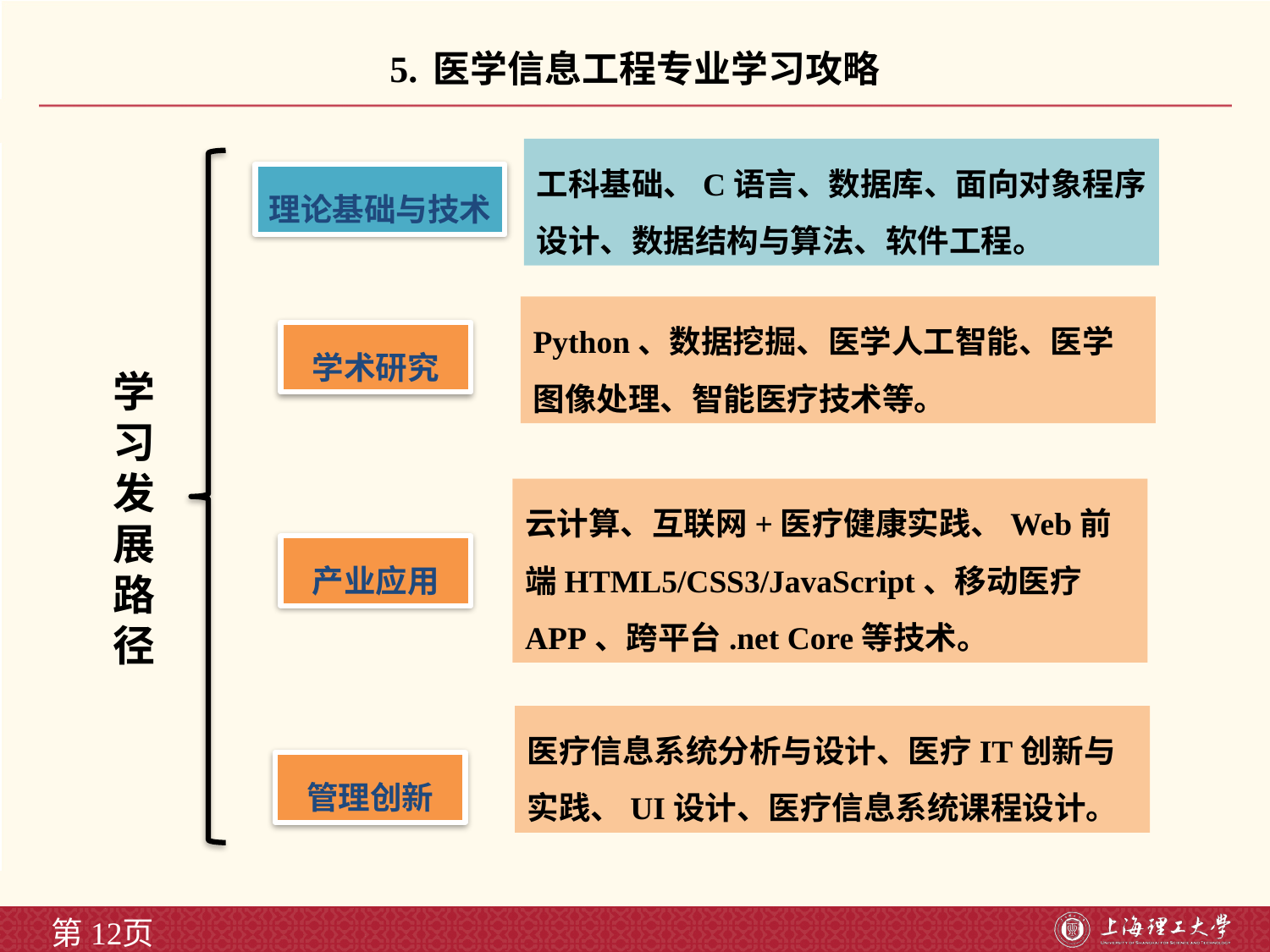

# 5. 医学信息工程专业学习攻略
工科基础、C语言、数据库、面向对象程序设计、数据结构与算法、软件工程。

理论基础与技术
Python、数据挖掘、医学人工智能、医学图像处理、智能医疗技术等。
学术研究
学
习
发
展路径

云计算、互联网+医疗健康实践、Web前端HTML5/CSS3/JavaScript、移动医疗APP、跨平台.net Core等技术。
产业应用
医疗信息系统分析与设计、医疗IT创新与实践、UI设计、医疗信息系统课程设计。
管理创新
第12页